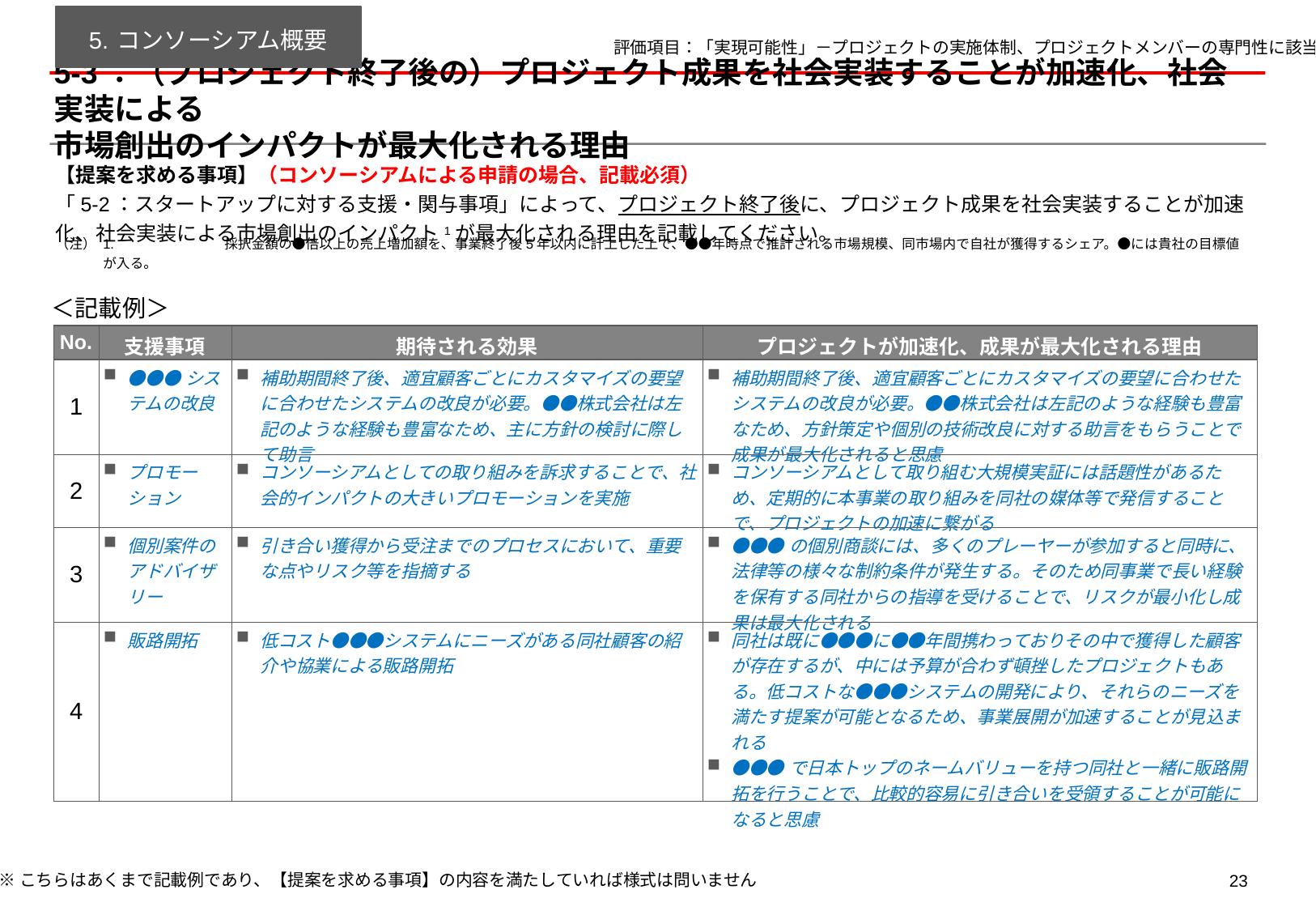

コンソーシアム概要
評価項目：「実現可能性」－プロジェクトの実施体制、プロジェクトメンバーの専門性に該当
# 5-3：（プロジェクト終了後の）プロジェクト成果を社会実装することが加速化、社会実装による 市場創出のインパクトが最大化される理由
【提案を求める事項】（コンソーシアムによる申請の場合、記載必須）
「5-2：スタートアップに対する支援・関与事項」によって、プロジェクト終了後に、プロジェクト成果を社会実装することが加速化、社会実装による市場創出のインパクト1が最大化される理由を記載してください。
（注）	1.	採択金額の●倍以上の売上増加額を、事業終了後5年以内に計上した上で、●●年時点で推計される市場規模、同市場内で自社が獲得するシェア。●には貴社の目標値が入る。
＜記載例＞
| No. | 支援事項 | 期待される効果 | プロジェクトが加速化、成果が最大化される理由 |
| --- | --- | --- | --- |
| 1 | ●●●システムの改良 | 補助期間終了後、適宜顧客ごとにカスタマイズの要望に合わせたシステムの改良が必要。●●株式会社は左記のような経験も豊富なため、主に方針の検討に際して助言 | 補助期間終了後、適宜顧客ごとにカスタマイズの要望に合わせたシステムの改良が必要。●●株式会社は左記のような経験も豊富なため、方針策定や個別の技術改良に対する助言をもらうことで成果が最大化されると思慮 |
| 2 | プロモーション | コンソーシアムとしての取り組みを訴求することで、社会的インパクトの大きいプロモーションを実施 | コンソーシアムとして取り組む大規模実証には話題性があるため、定期的に本事業の取り組みを同社の媒体等で発信することで、プロジェクトの加速に繋がる |
| 3 | 個別案件のアドバイザリー | 引き合い獲得から受注までのプロセスにおいて、重要な点やリスク等を指摘する | ●●●の個別商談には、多くのプレーヤーが参加すると同時に、法律等の様々な制約条件が発生する。そのため同事業で長い経験を保有する同社からの指導を受けることで、リスクが最小化し成果は最大化される |
| 4 | 販路開拓 | 低コスト●●●システムにニーズがある同社顧客の紹介や協業による販路開拓 | 同社は既に●●●に●●年間携わっておりその中で獲得した顧客が存在するが、中には予算が合わず頓挫したプロジェクトもある。低コストな●●●システムの開発により、それらのニーズを満たす提案が可能となるため、事業展開が加速することが見込まれる ●●●で日本トップのネームバリューを持つ同社と一緒に販路開拓を行うことで、比較的容易に引き合いを受領することが可能になると思慮 |
※こちらはあくまで記載例であり、【提案を求める事項】の内容を満たしていれば様式は問いません